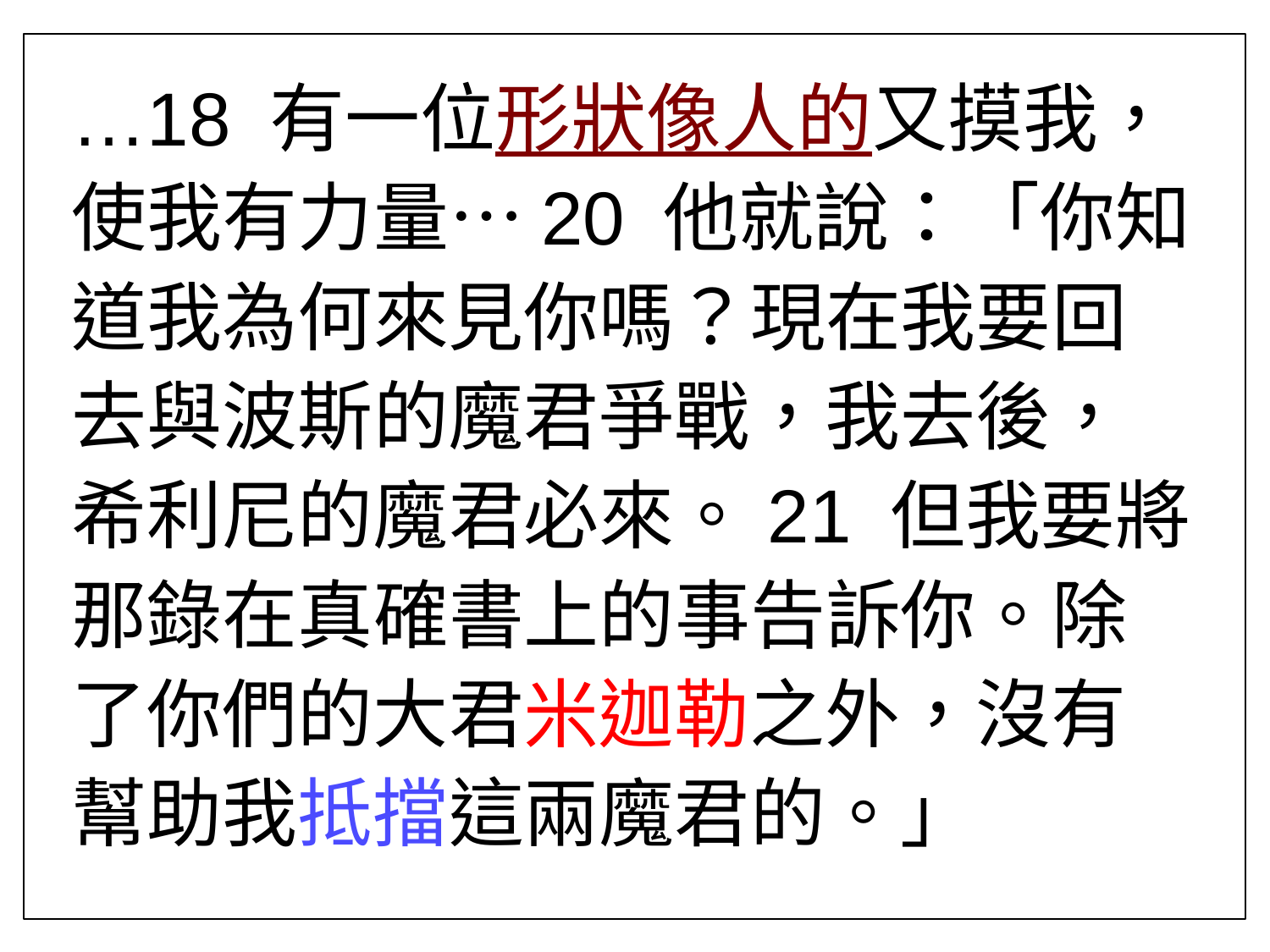

…18 有一位形狀像人的又摸我，使我有力量…20 他就說：「你知道我為何來見你嗎？現在我要回去與波斯的魔君爭戰，我去後，希利尼的魔君必來。21 但我要將那錄在真確書上的事告訴你。除了你們的大君米迦勒之外，沒有幫助我抵擋這兩魔君的。」